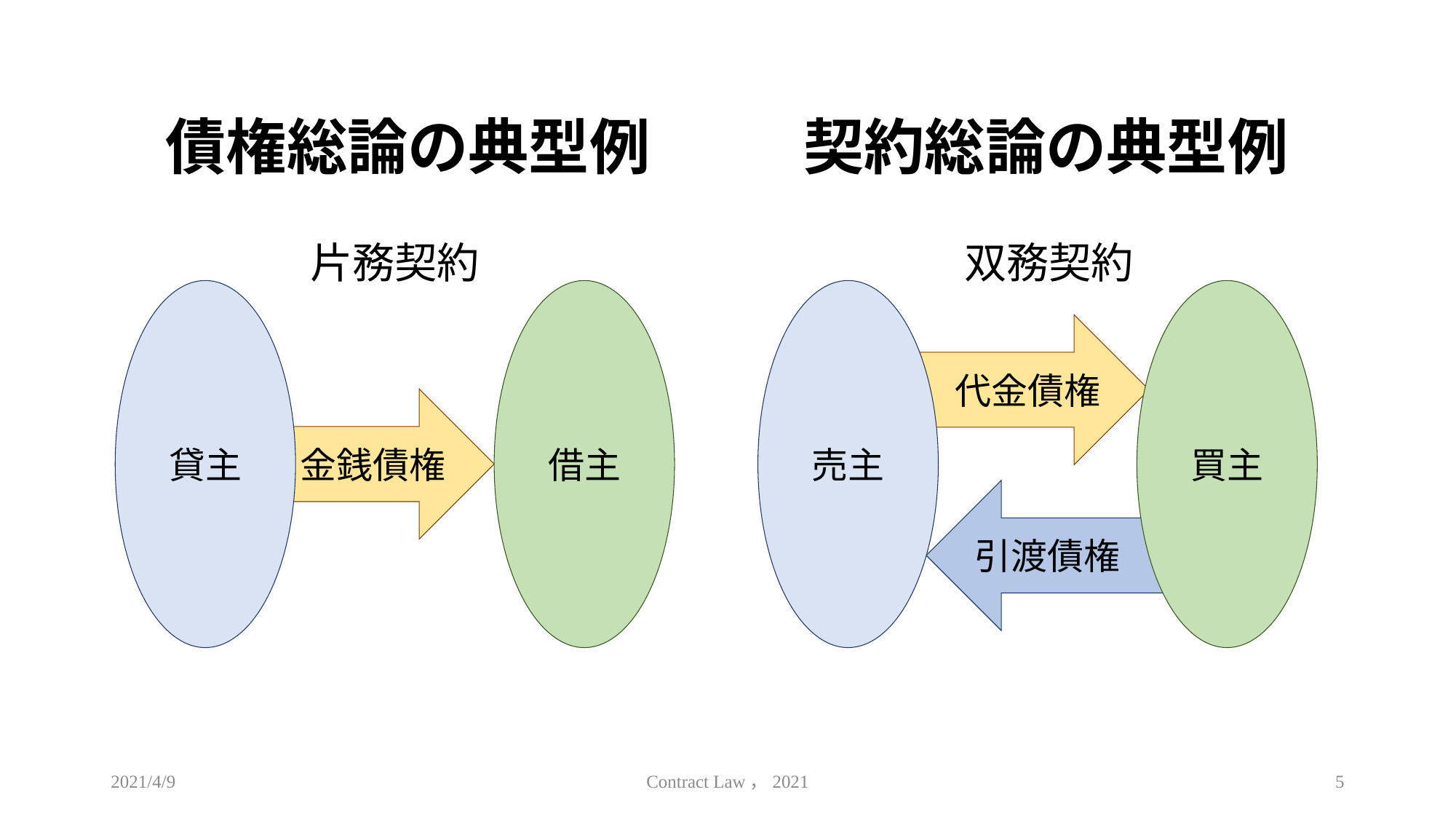

債権総論の典型例
契約総論の典型例
片務契約
双務契約
貸主
借主
売主
買主
代金債権
金銭債権
引渡債権
2021/4/9
Contract Law，2021
5